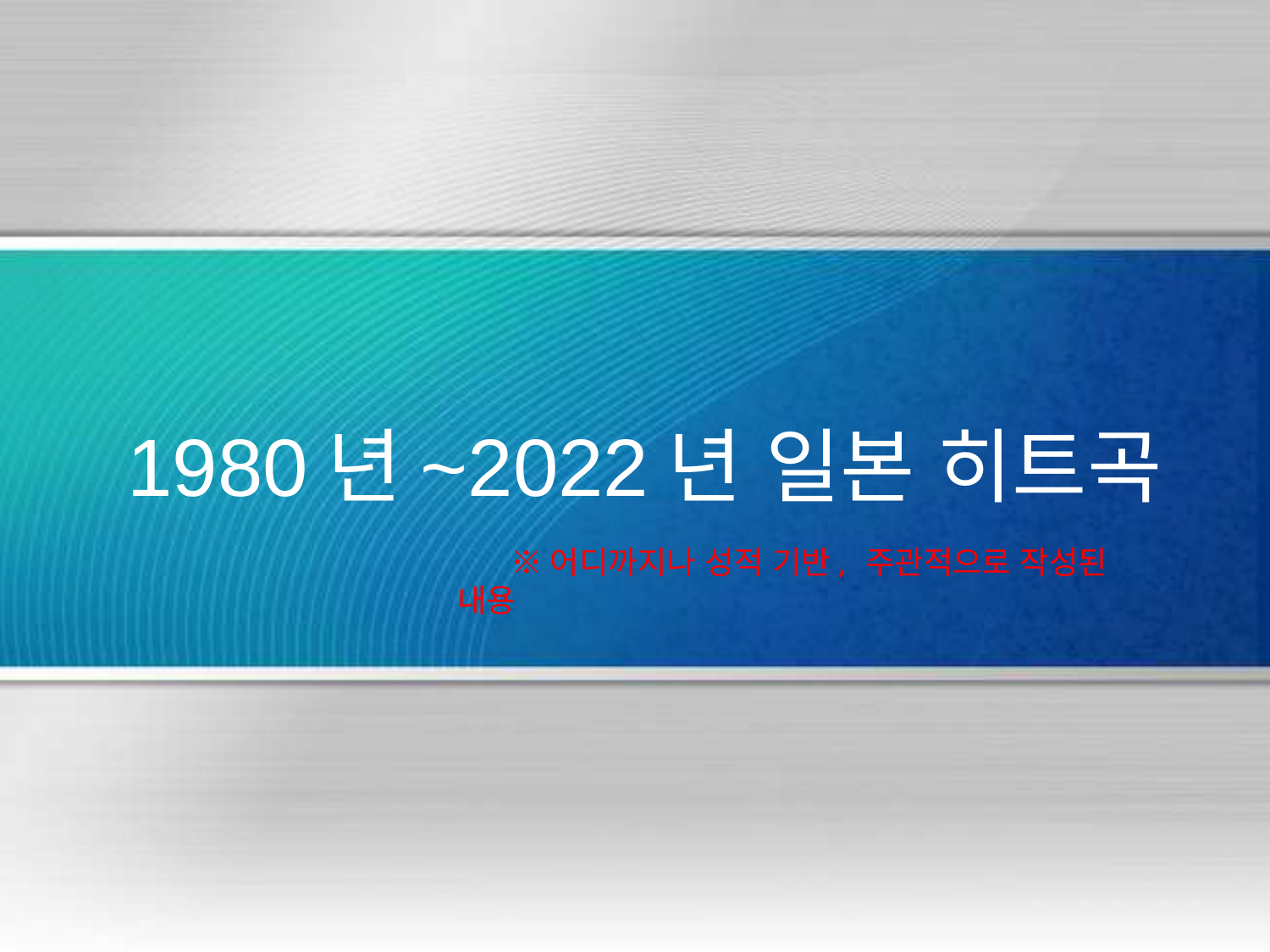

# 1980년~2022년 일본 히트곡
      ※어디까지나 성적 기반, 주관적으로 작성된 내용